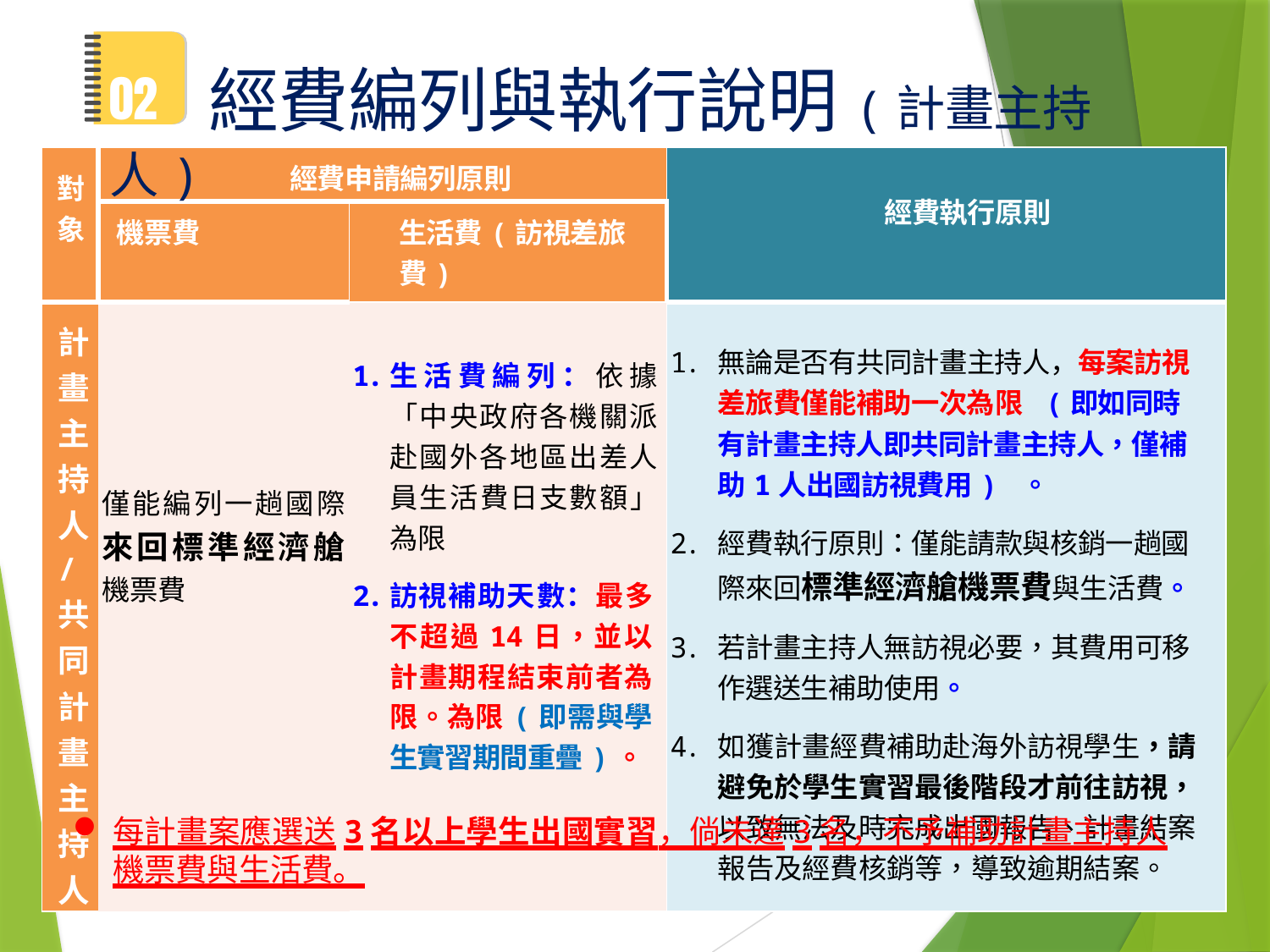

# 02	經費編列與執行說明(計畫主持人)
| 對 象 | 經費申請編列原則 |  | 經費執行原則 |
| --- | --- | --- | --- |
|  | 機票費 | 生活費(訪視差旅費) |  |
| 計畫主持人 /共同計畫主持人 | 僅能編列一趟國際來回標準經濟艙機票費 | 生活費編列：依據「中央政府各機關派赴國外各地區出差人員生活費日支數額」為限 訪視補助天數：最多不超過14日，並以計畫期程結束前者為限。為限(即需與學生實習期間重疊)。 | 無論是否有共同計畫主持人，每案訪視差旅費僅能補助一次為限 (即如同時有計畫主持人即共同計畫主持人，僅補助1人出國訪視費用) 。 經費執行原則：僅能請款與核銷一趟國際來回標準經濟艙機票費與生活費。 若計畫主持人無訪視必要，其費用可移作選送生補助使用。 如獲計畫經費補助赴海外訪視學生，請避免於學生實習最後階段才前往訪視，以致無法及時完成出國報告、計畫結案報告及經費核銷等，導致逾期結案。 |
每計畫案應選送3名以上學生出國實習，倘未達3名，不予補助計畫主持人
機票費與生活費。